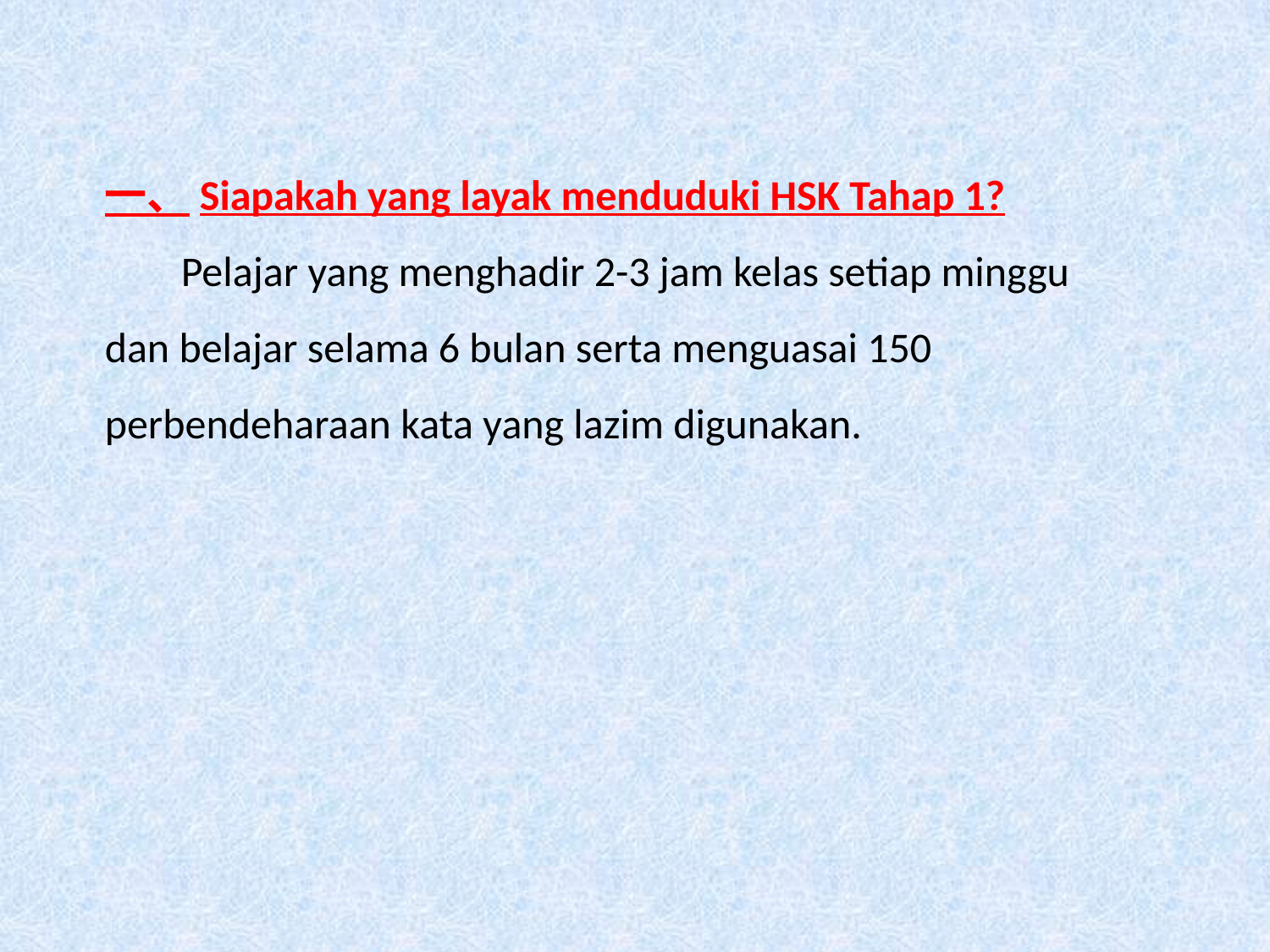

一、Siapakah yang layak menduduki HSK Tahap 1?
        Pelajar yang menghadir 2-3 jam kelas setiap minggu dan belajar selama 6 bulan serta menguasai 150 perbendeharaan kata yang lazim digunakan.